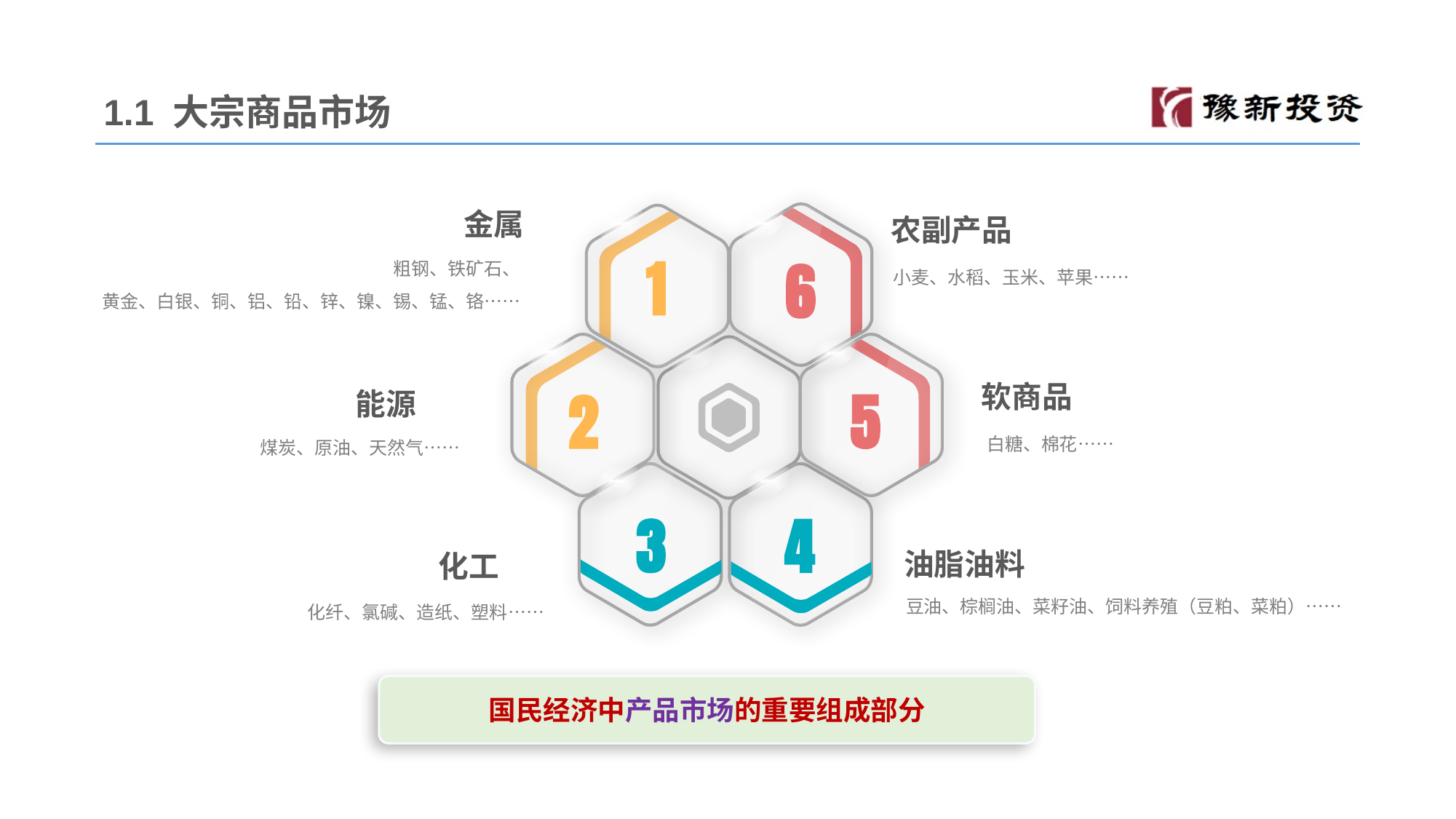

1.1 大宗商品市场
金属
粗钢、铁矿石、
黄金、白银、铜、铝、铅、锌、镍、锡、锰、铬……

6

1

农副产品
小麦、水稻、玉米、苹果……

2

5

软商品
白糖、棉花……
能源
煤炭、原油、天然气……

3

4

油脂油料
豆油、棕榈油、菜籽油、饲料养殖（豆粕、菜粕）……
化工
化纤、氯碱、造纸、塑料……
国民经济中产品市场的重要组成部分